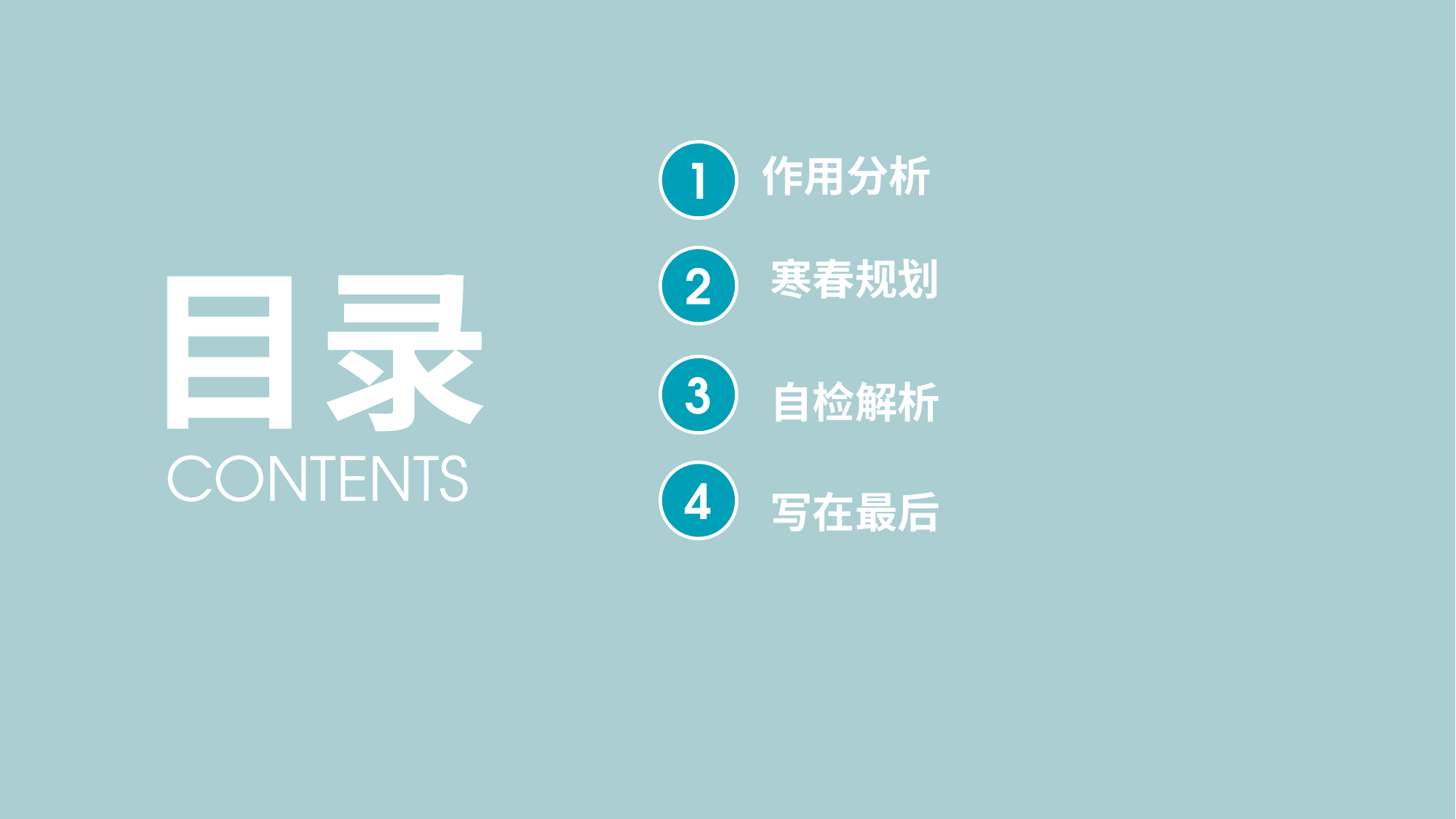

1
作用分析
目录
寒春规划
2
3
自检解析
CONTENTS
4
写在最后